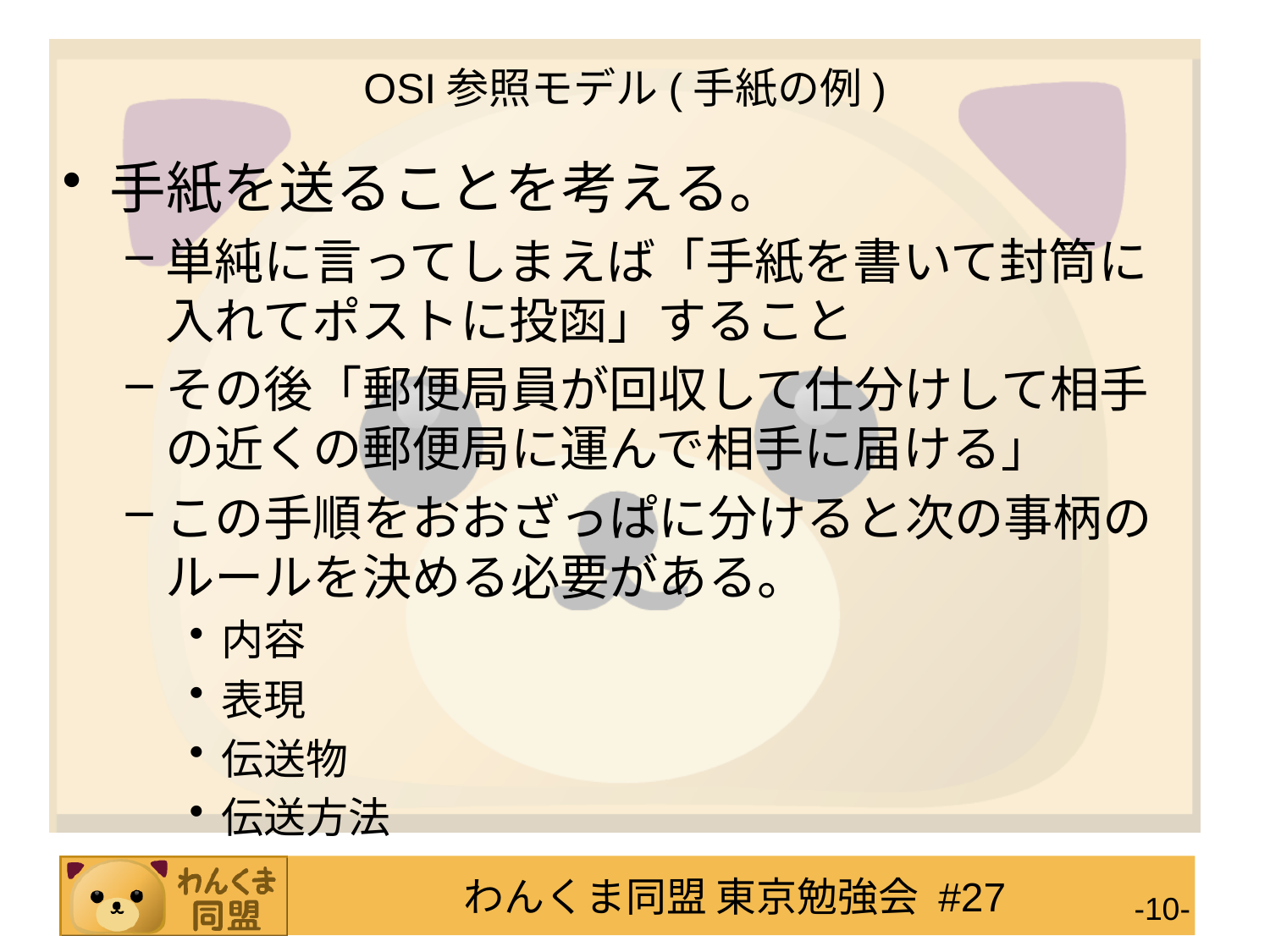

# OSI参照モデル(手紙の例)
手紙を送ることを考える。
単純に言ってしまえば「手紙を書いて封筒に入れてポストに投函」すること
その後「郵便局員が回収して仕分けして相手の近くの郵便局に運んで相手に届ける」
この手順をおおざっぱに分けると次の事柄のルールを決める必要がある。
内容
表現
伝送物
伝送方法